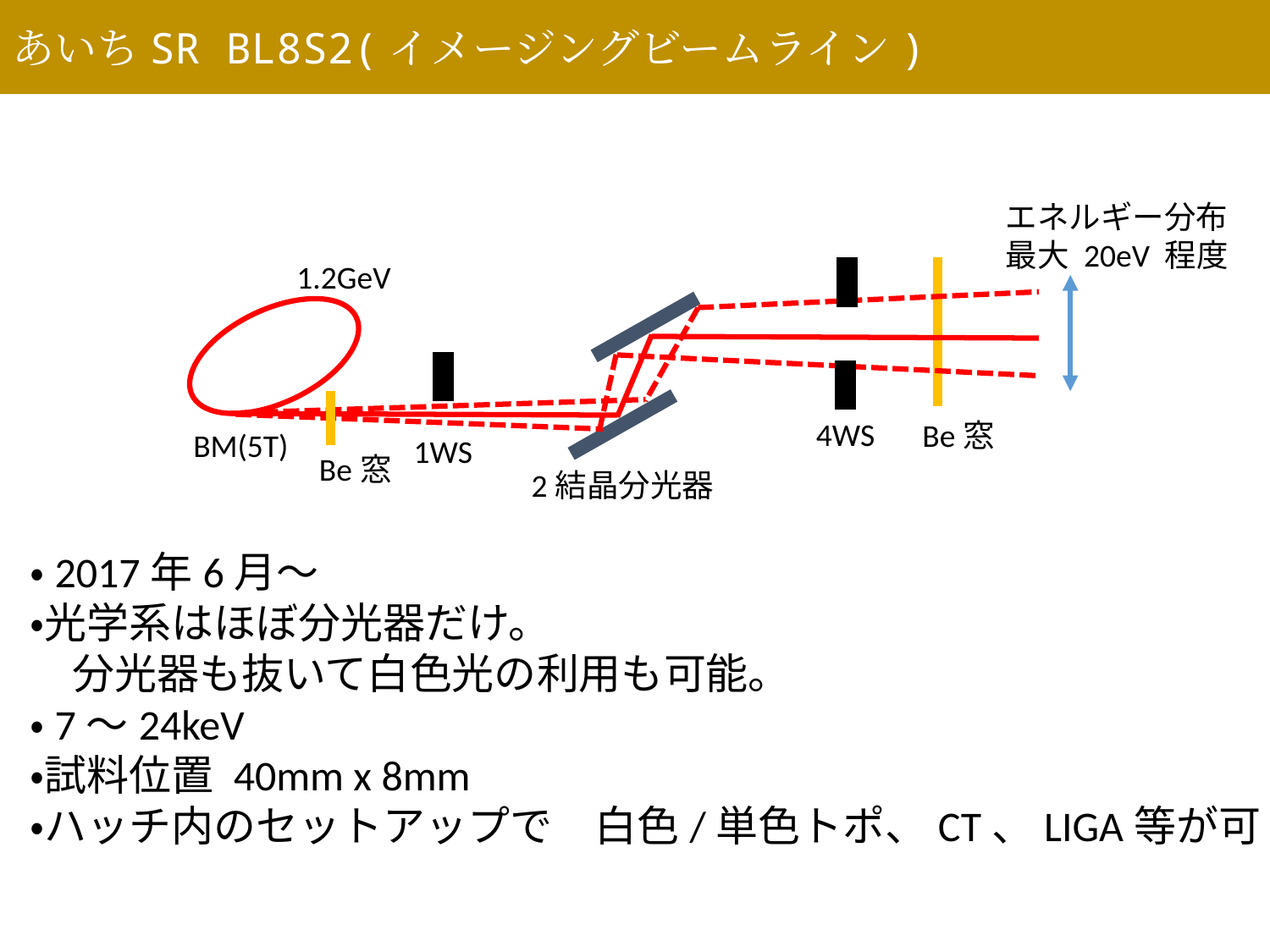

あいちSR BL8S2(イメージングビームライン)
エネルギー分布
最大 20eV 程度
1.2GeV

4WS
Be窓
BM(5T)
1WS
Be窓
2結晶分光器
・2017年6月〜
・光学系はほぼ分光器だけ。
　分光器も抜いて白色光の利用も可能。
・7〜24keV
・試料位置 40mm x 8mm
・ハッチ内のセットアップで　白色/単色トポ、CT、LIGA等が可